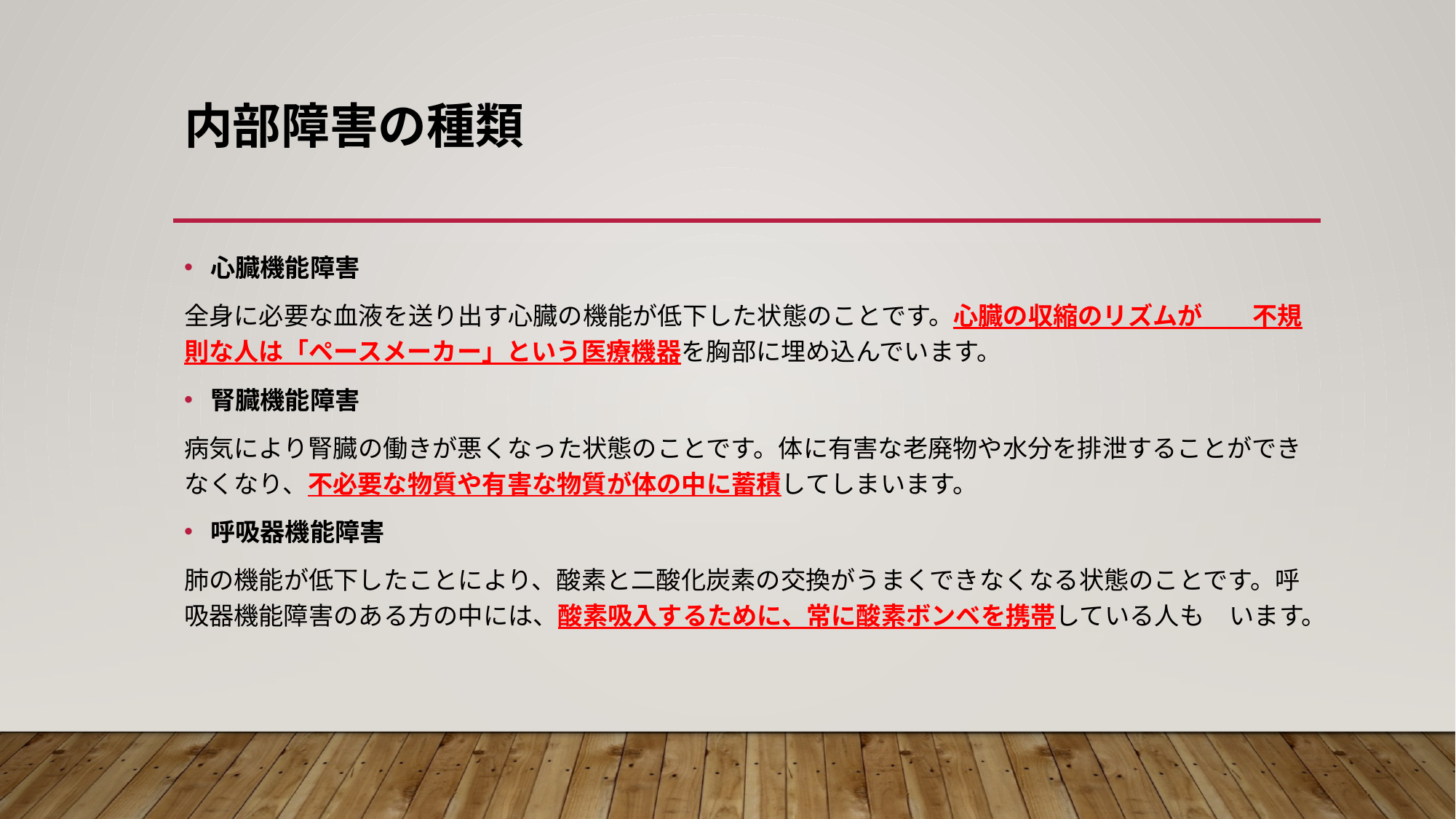

# 内部障害の種類
心臓機能障害
全身に必要な血液を送り出す心臓の機能が低下した状態のことです。心臓の収縮のリズムが　　不規則な人は「ペースメーカー」という医療機器を胸部に埋め込んでいます。
腎臓機能障害
病気により腎臓の働きが悪くなった状態のことです。体に有害な老廃物や水分を排泄することができなくなり、不必要な物質や有害な物質が体の中に蓄積してしまいます。
呼吸器機能障害
肺の機能が低下したことにより、酸素と二酸化炭素の交換がうまくできなくなる状態のことです。呼吸器機能障害のある方の中には、酸素吸入するために、常に酸素ボンベを携帯している人も　います。